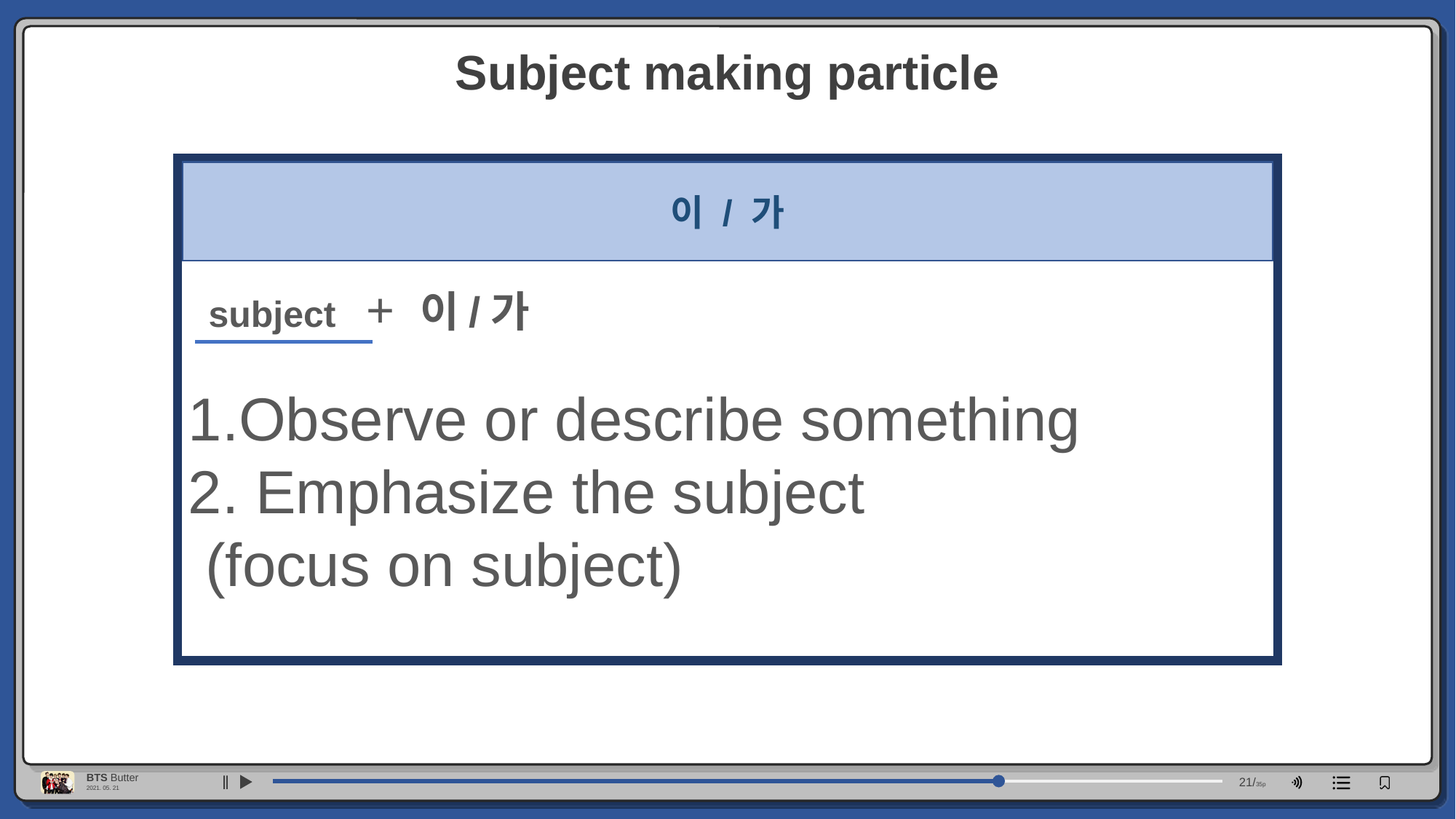

Subject making particle
BTS Butter
2021. 05. 21
21/35p

  subject   + 이/가

1.Observe or describe something
2. Emphasize the subject
 (focus on subject)
이 / 가